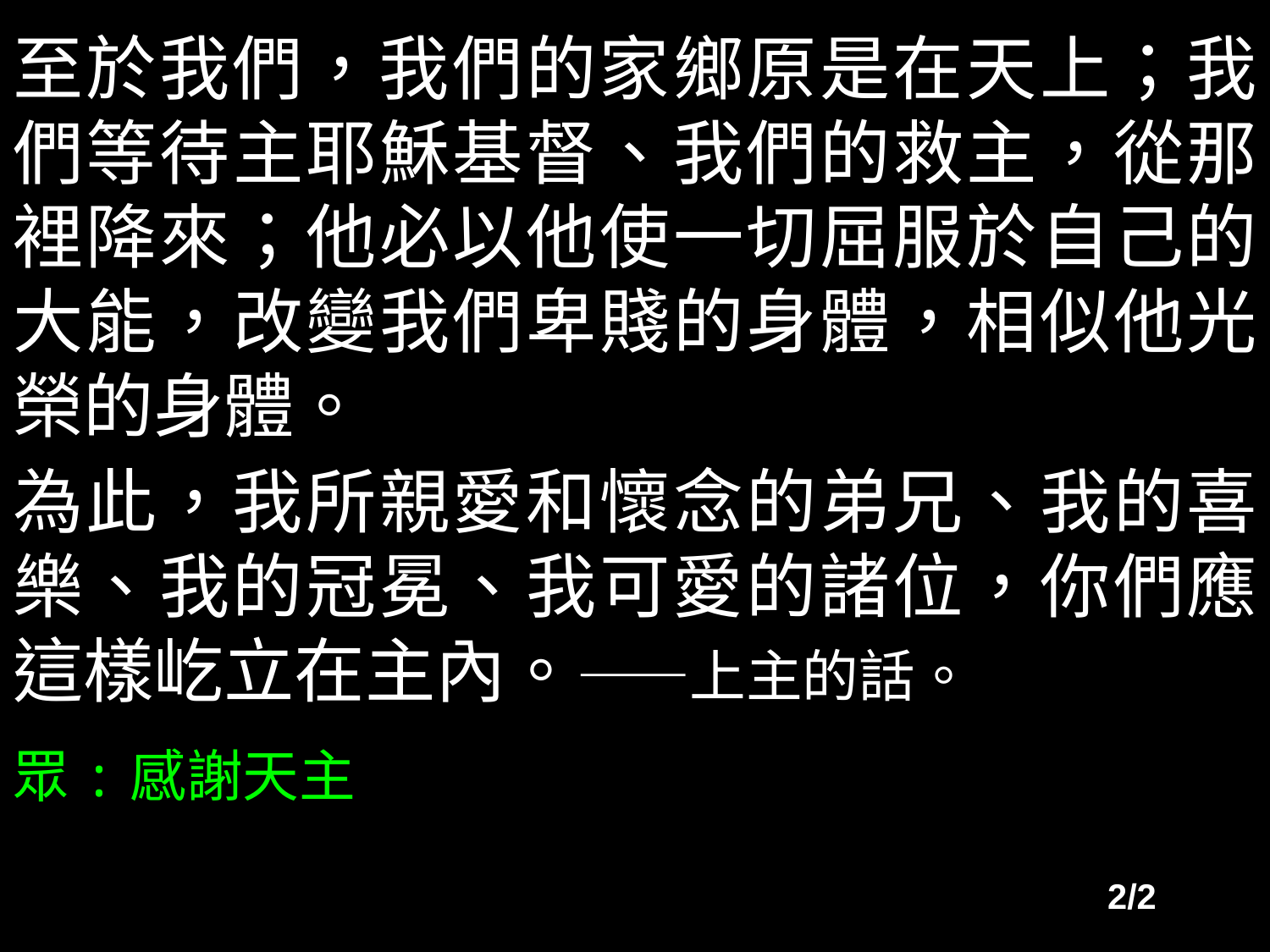

至於我們，我們的家鄉原是在天上；我們等待主耶穌基督、我們的救主，從那裡降來；他必以他使一切屈服於自己的大能，改變我們卑賤的身體，相似他光榮的身體。
為此，我所親愛和懷念的弟兄、我的喜樂、我的冠冕、我可愛的諸位，你們應這樣屹立在主內。——上主的話。
眾:感謝天主

2/2